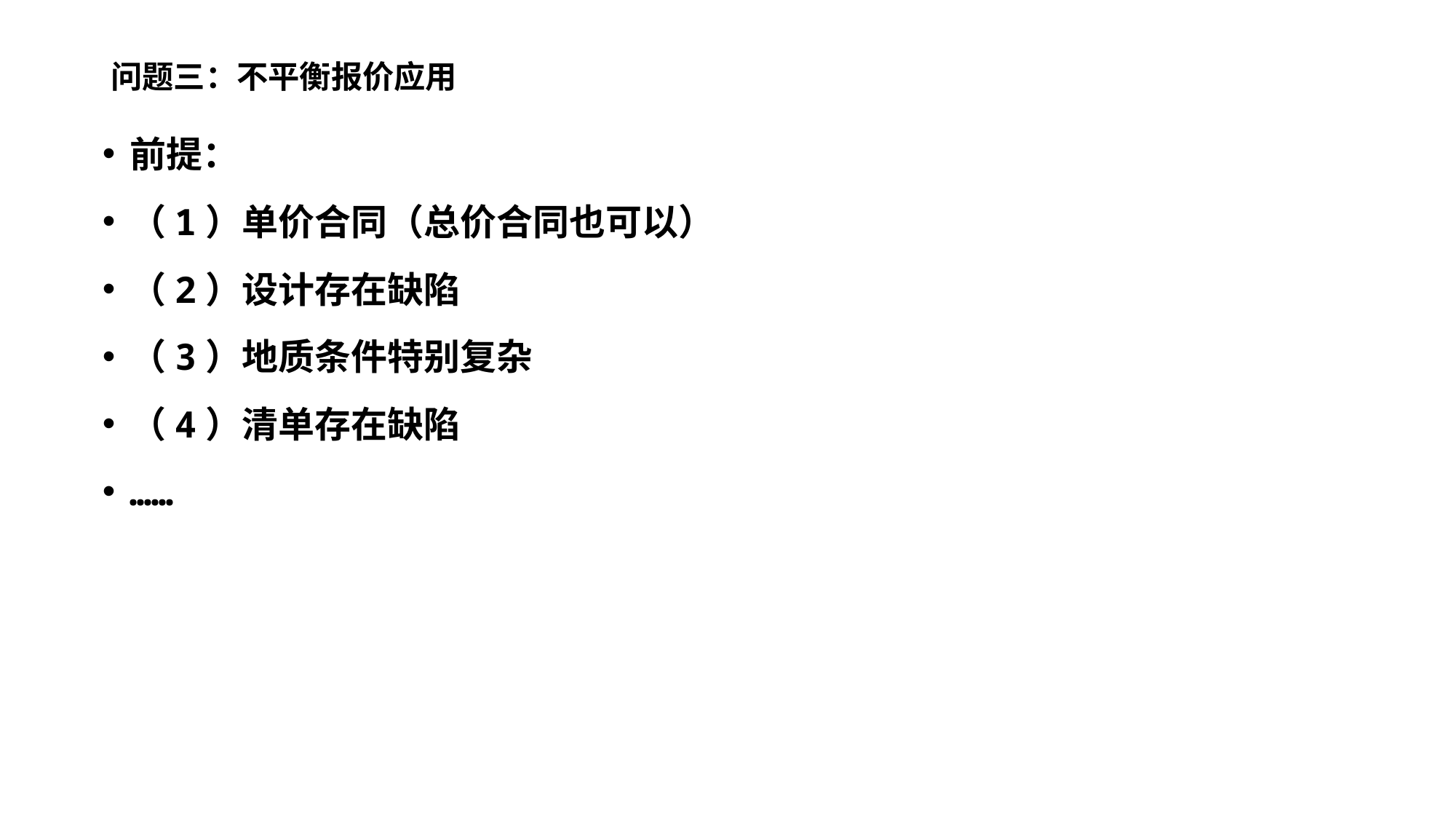

# 问题三：不平衡报价应用
前提：
（1）单价合同（总价合同也可以）
（2）设计存在缺陷
（3）地质条件特别复杂
（4）清单存在缺陷
……